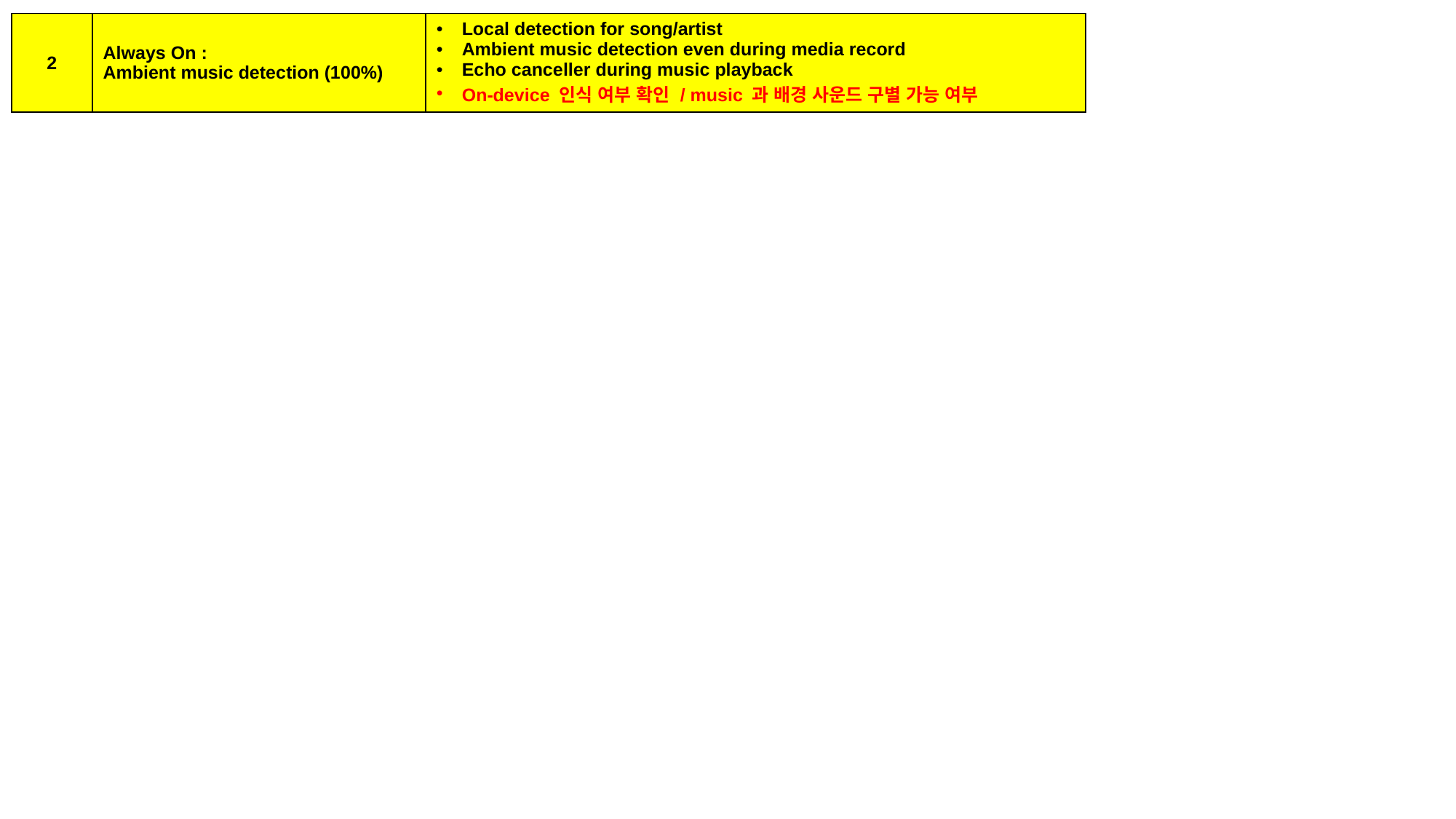

| 2 | Always On : Ambient music detection (100%) | Local detection for song/artist Ambient music detection even during media record Echo canceller during music playback On-device 인식 여부 확인 / music 과 배경 사운드 구별 가능 여부 |
| --- | --- | --- |